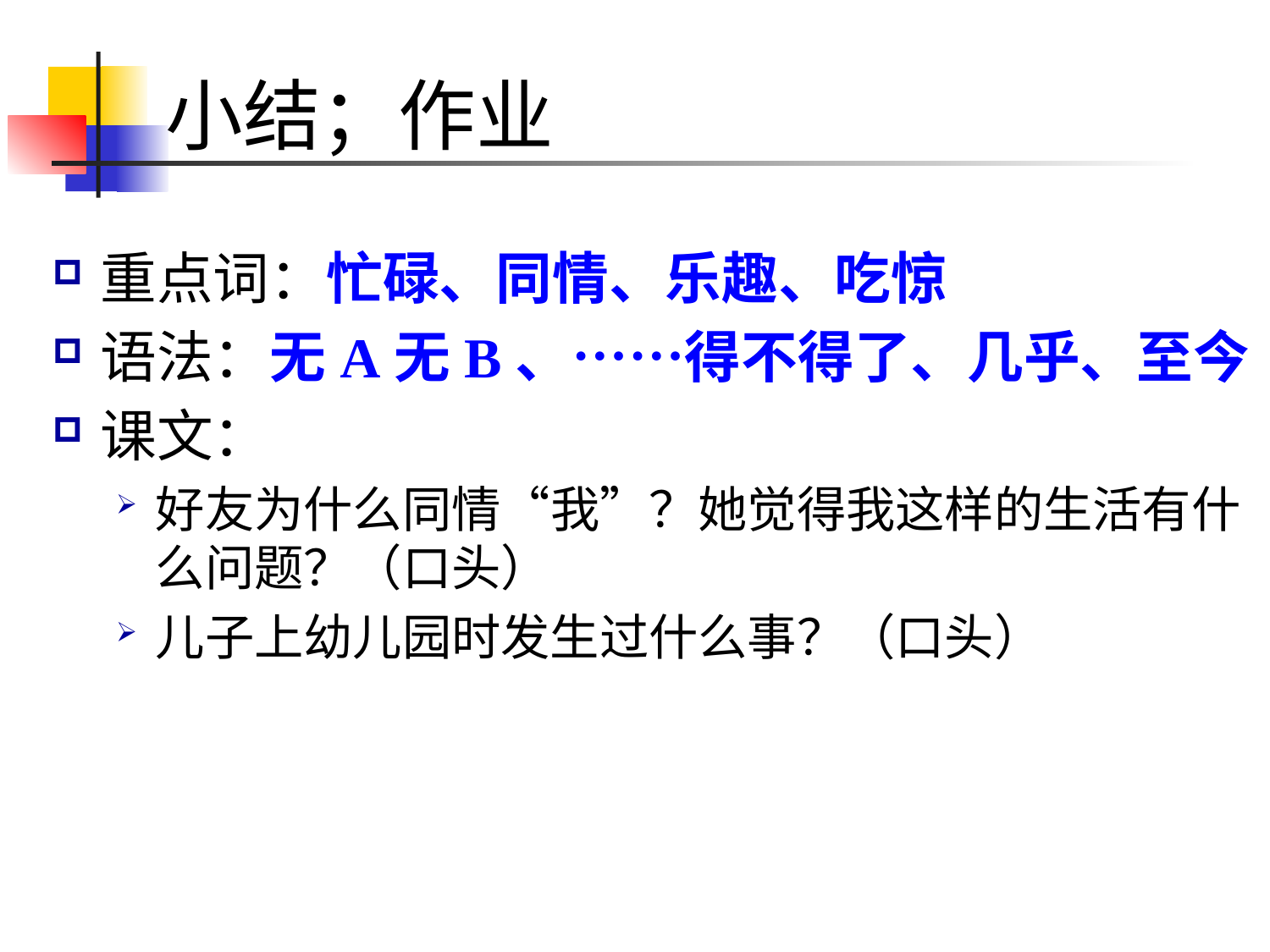

# 小结；作业
重点词：忙碌、同情、乐趣、吃惊
语法：无A无B、……得不得了、几乎、至今
课文：
好友为什么同情“我”？她觉得我这样的生活有什么问题？（口头）
儿子上幼儿园时发生过什么事？（口头）